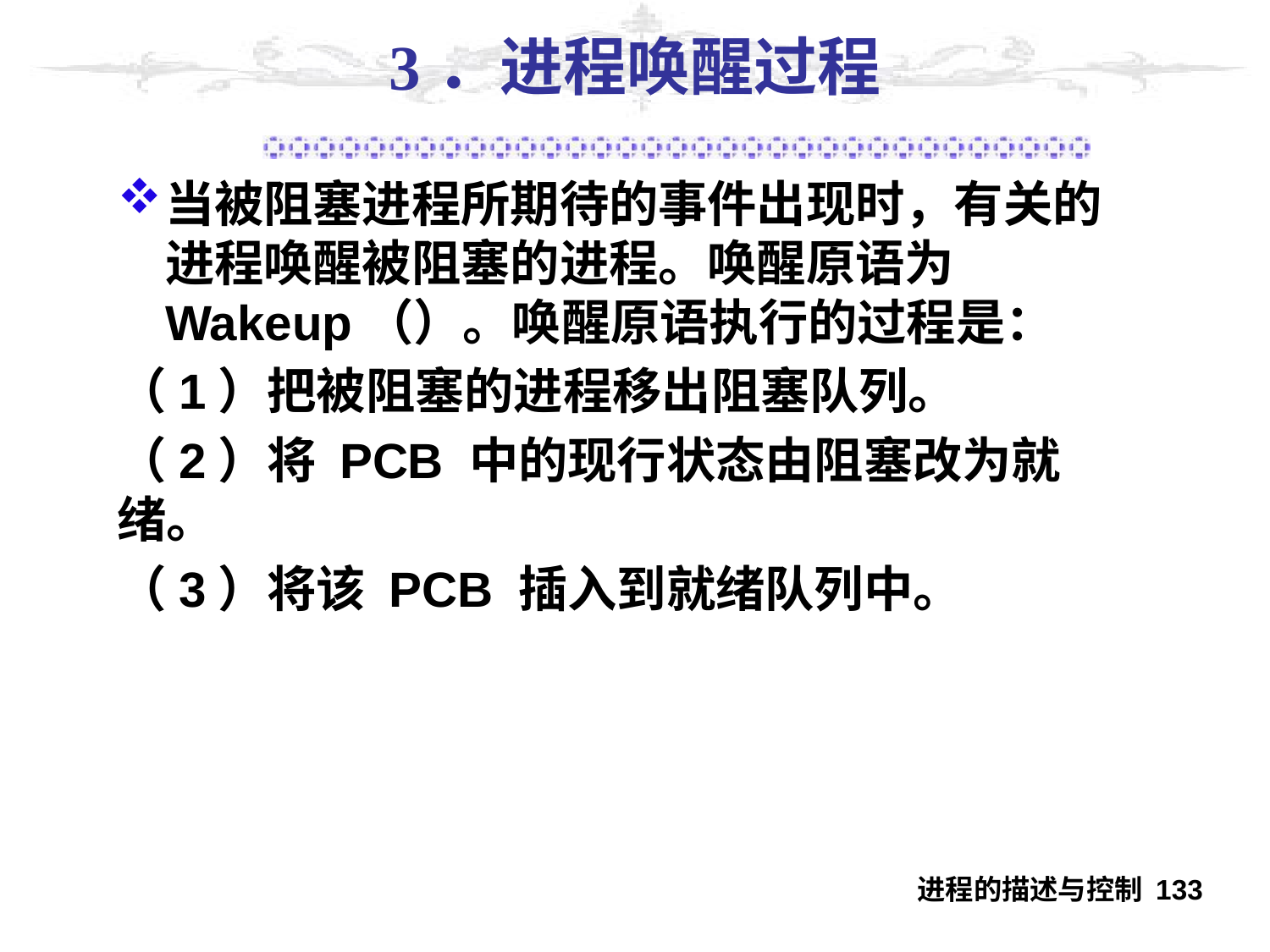

# 3．进程唤醒过程
当被阻塞进程所期待的事件出现时，有关的进程唤醒被阻塞的进程。唤醒原语为 Wakeup（）。唤醒原语执行的过程是：
（1）把被阻塞的进程移出阻塞队列。
（2）将 PCB 中的现行状态由阻塞改为就绪。
（3）将该 PCB 插入到就绪队列中。